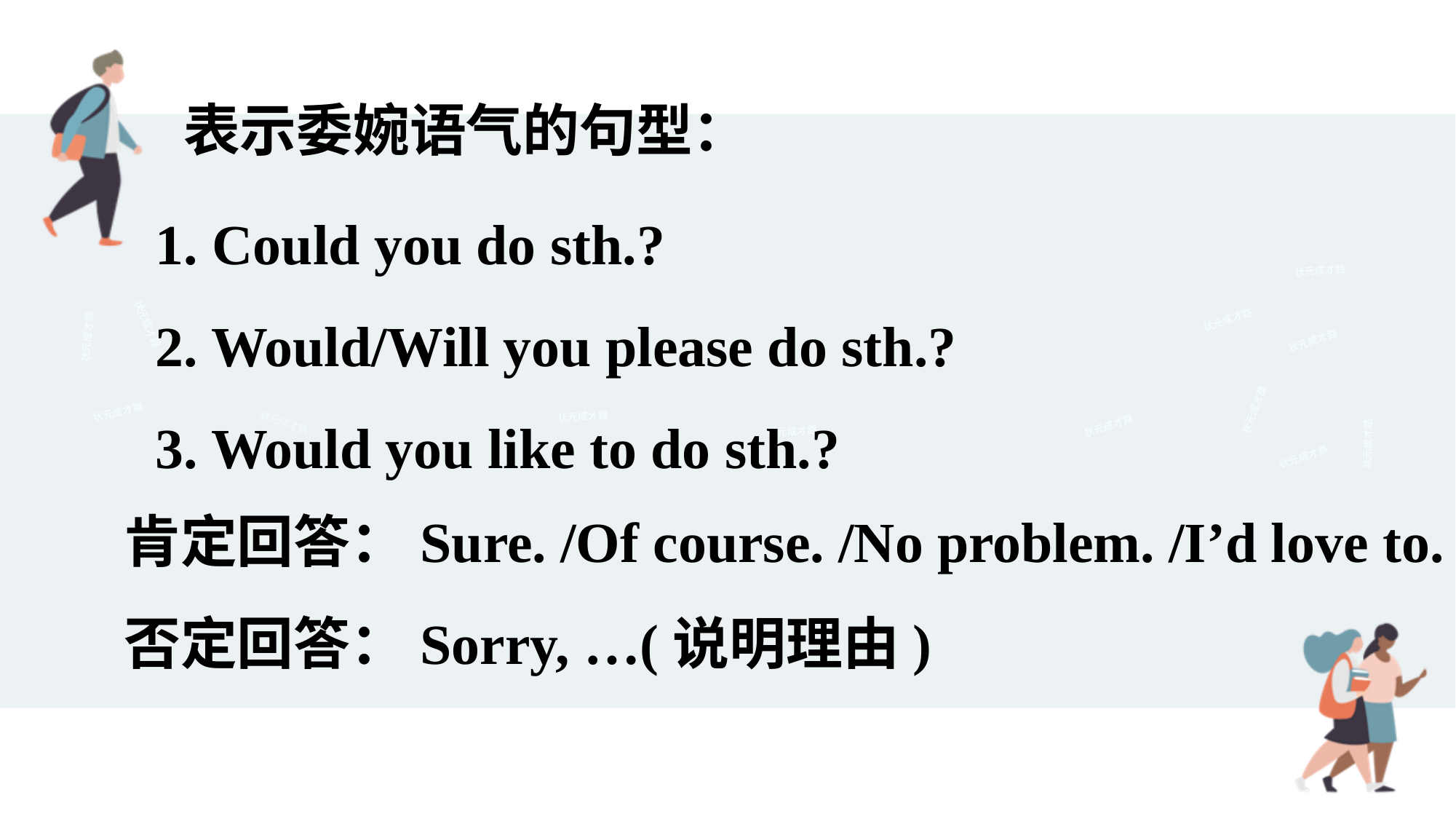

表示委婉语气的句型：
1. Could you do sth.?
2. Would/Will you please do sth.?
3. Would you like to do sth.?
状元成才路
状元成才路
状元成才路
状元成才路
状元成才路
状元成才路
状元成才路
状元成才路
状元成才路
状元成才路
状元成才路
状元成才路
状元成才路
肯定回答：Sure. /Of course. /No problem. /I’d love to.
否定回答：Sorry, …(说明理由)